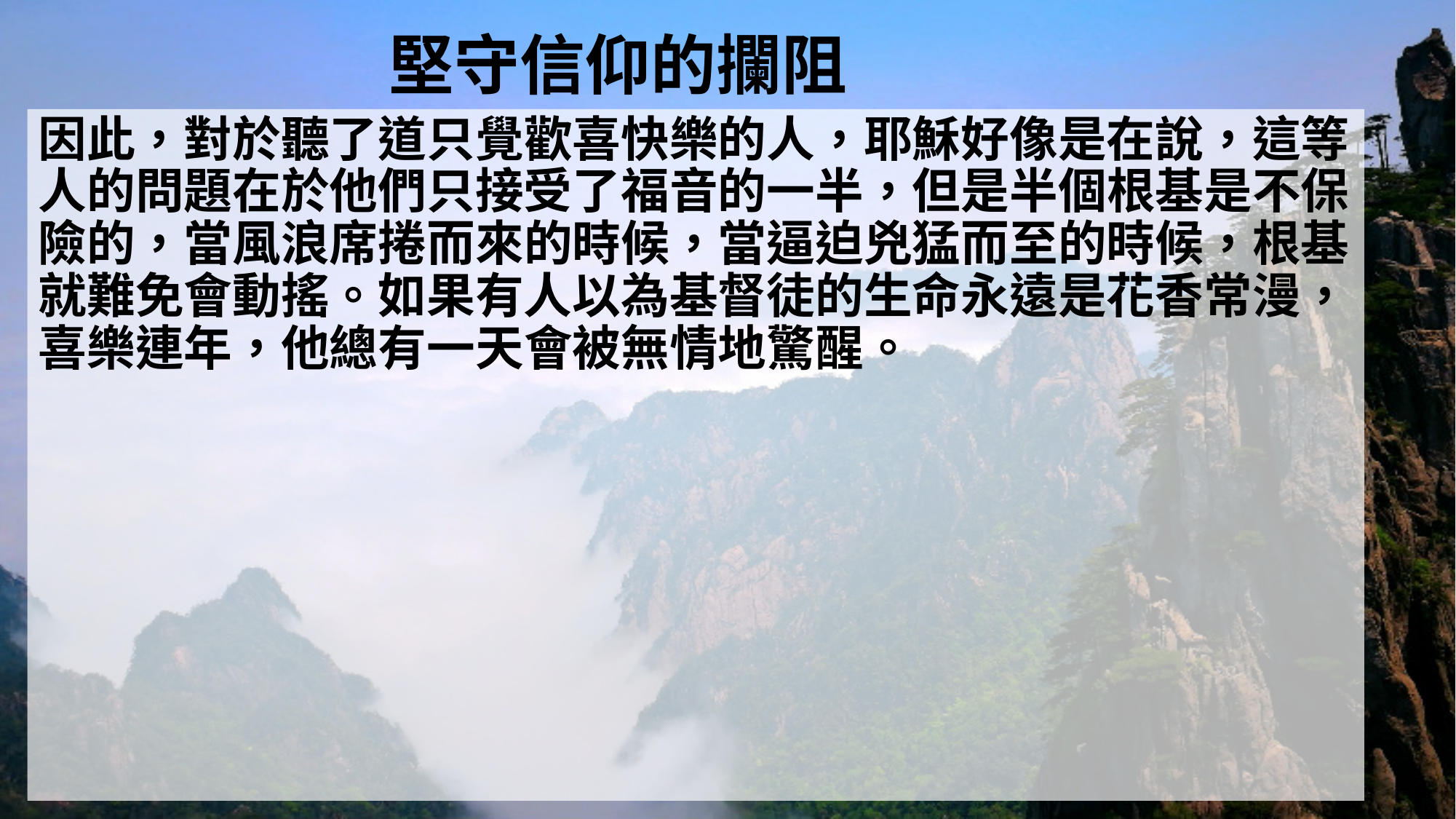

# 堅守信仰的攔阻
因此，對於聽了道只覺歡喜快樂的人，耶穌好像是在說，這等人的問題在於他們只接受了福音的一半，但是半個根基是不保險的，當風浪席捲而來的時候，當逼迫兇猛而至的時候，根基就難免會動搖。如果有人以為基督徒的生命永遠是花香常漫，喜樂連年，他總有一天會被無情地驚醒。